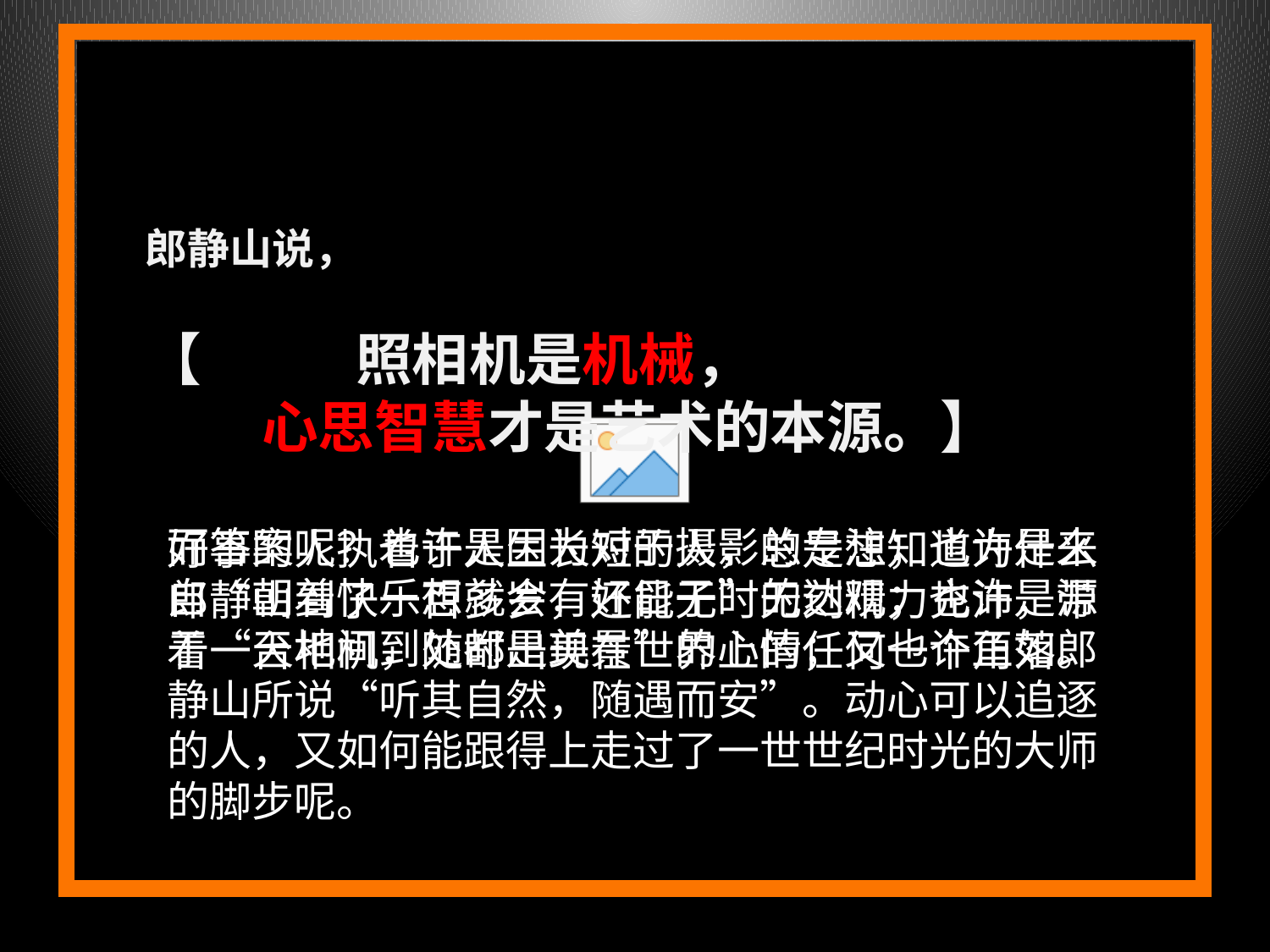

郎静山说，

【            照相机是机械，
        心思智慧才是艺术的本源。】
而答案呢？也许是因为对于摄影的专注；也许是来自“朝着快乐想就会有好日子”的达观；也许是源于“天地间到处都是美景”的心情；又也许正如郎静山所说“听其自然，随遇而安”。动心可以追逐的人，又如何能跟得上走过了一世世纪时光的大师的脚步呢。
好事的人执着于人生长短的人，总是想知道为什么郎静山到了一百多岁，还能无时无刻精力充沛，带着一台相机，随时出现在世界上的任何一个角落。